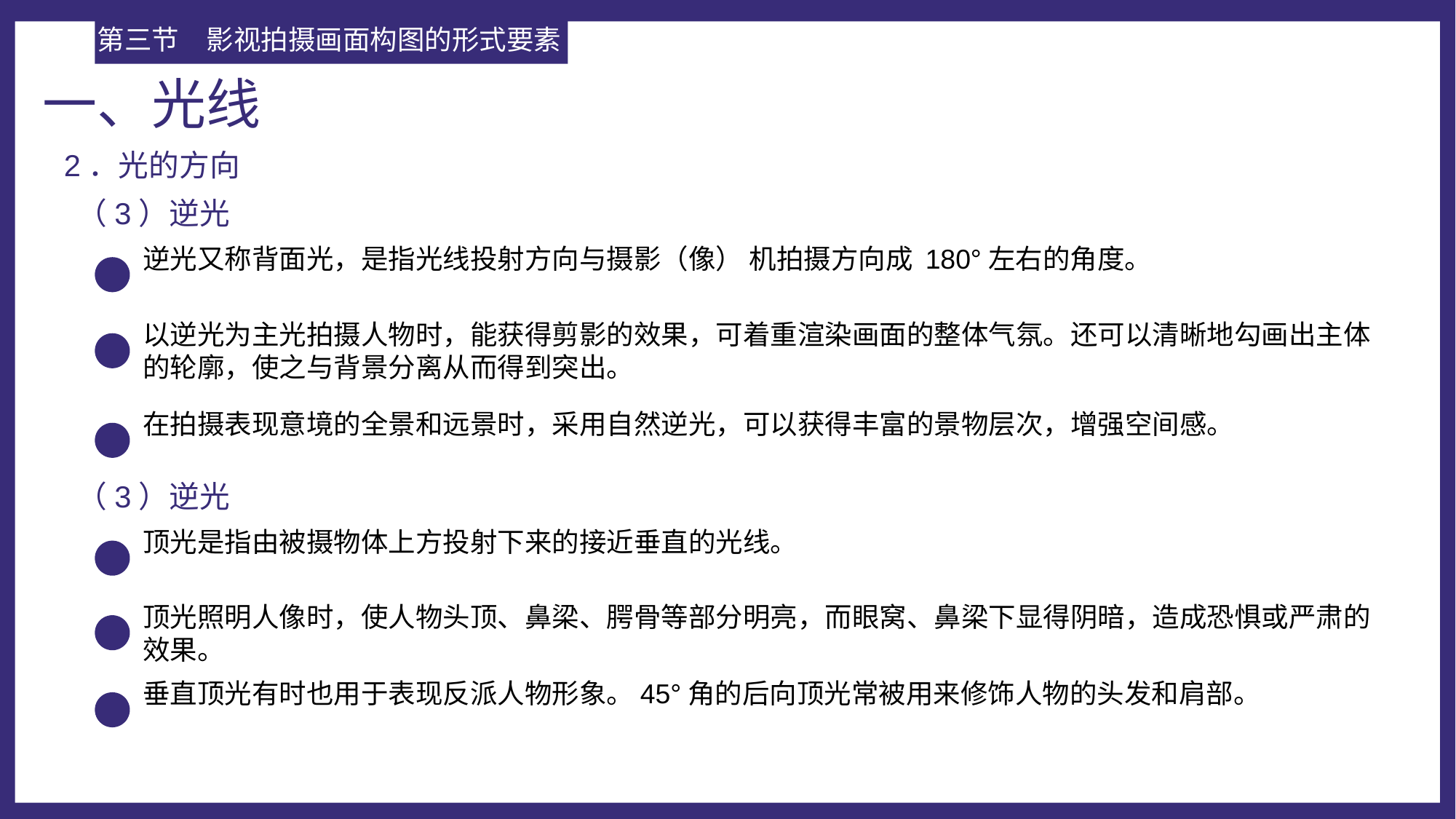

第三节	影视拍摄画面构图的形式要素
一、光线
2．光的方向
（3）逆光
逆光又称背面光，是指光线投射方向与摄影（像） 机拍摄方向成 180°左右的角度。

以逆光为主光拍摄人物时，能获得剪影的效果，可着重渲染画面的整体气氛。还可以清晰地勾画出主体的轮廓，使之与背景分离从而得到突出。

在拍摄表现意境的全景和远景时，采用自然逆光，可以获得丰富的景物层次，增强空间感。

（3）逆光
顶光是指由被摄物体上方投射下来的接近垂直的光线。

顶光照明人像时，使人物头顶、鼻梁、腭骨等部分明亮，而眼窝、鼻梁下显得阴暗，造成恐惧或严肃的效果。

垂直顶光有时也用于表现反派人物形象。45°角的后向顶光常被用来修饰人物的头发和肩部。